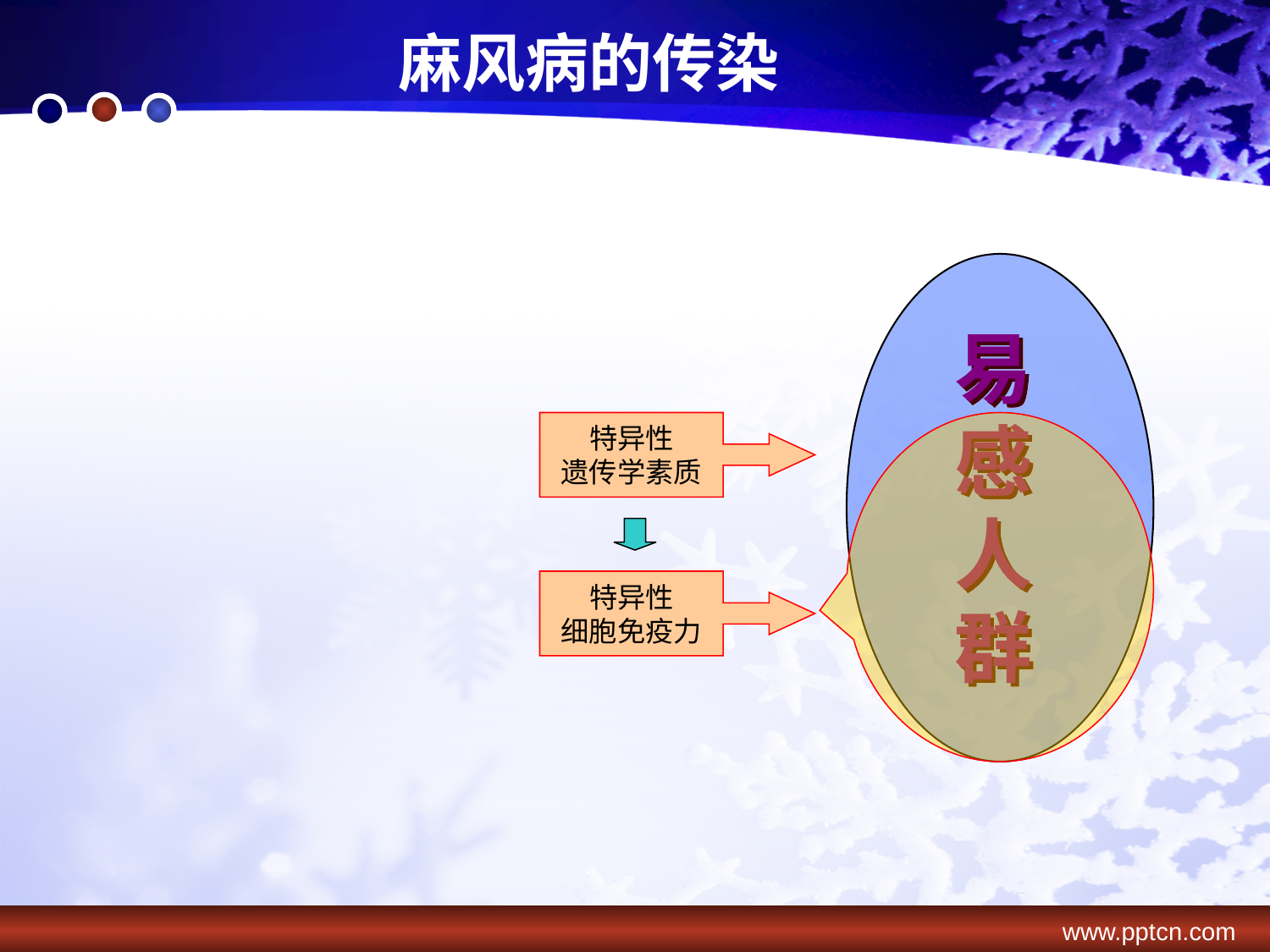

麻风病的传染

易
感
人
群
特异性
遗传学素质

特异性
细胞免疫力
www.pptcn.com